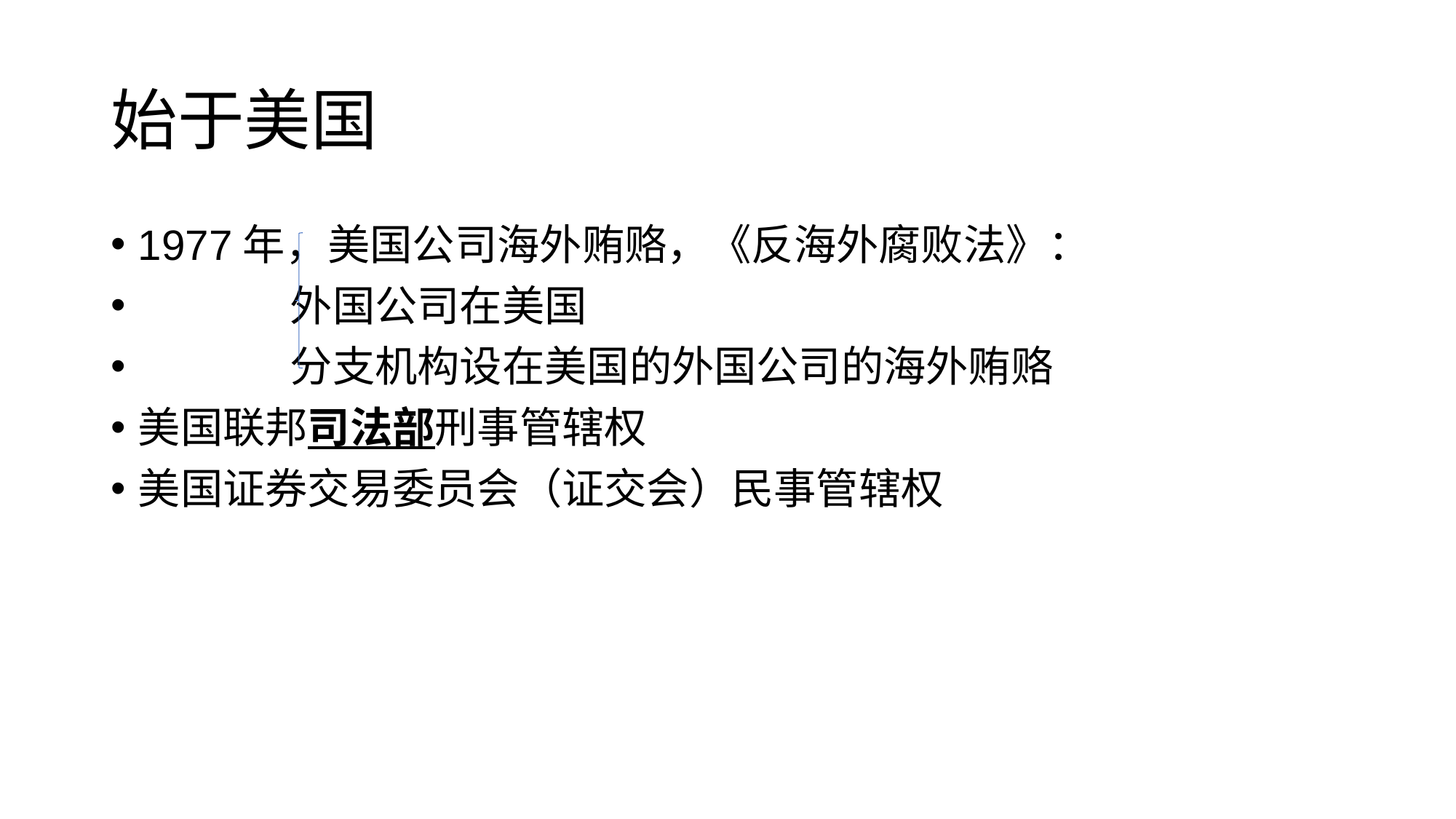

# 始于美国
1977年，美国公司海外贿赂，《反海外腐败法》：
               外国公司在美国
               分支机构设在美国的外国公司的海外贿赂
美国联邦司法部刑事管辖权
美国证券交易委员会（证交会）民事管辖权